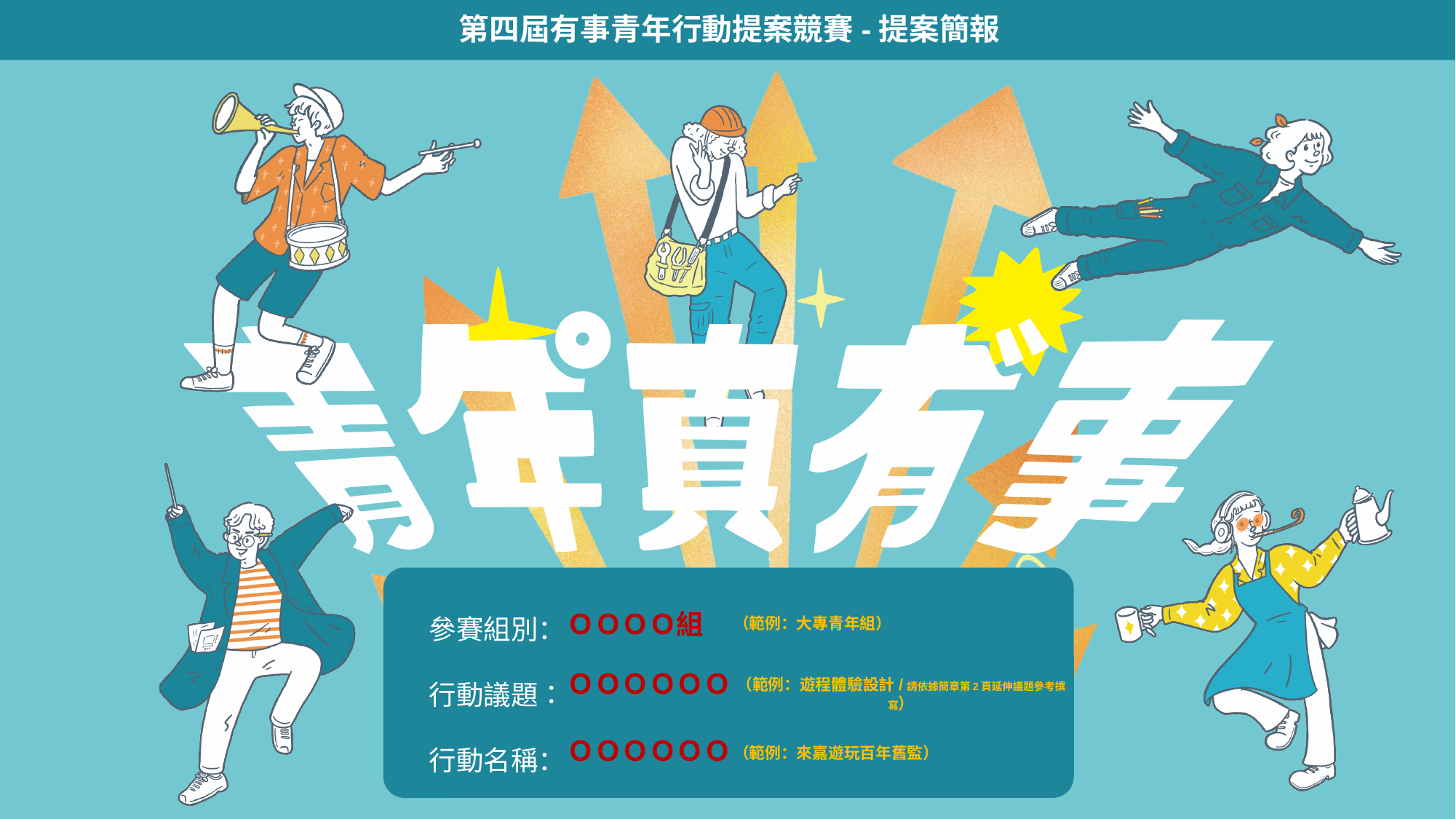

ＯＯＯＯ組
（範例：大專青年組）
ＯＯＯＯＯＯ
（範例：遊程體驗設計/請依據簡章第2頁延伸議題參考撰寫）
ＯＯＯＯＯＯ
（範例：來嘉遊玩百年舊監）